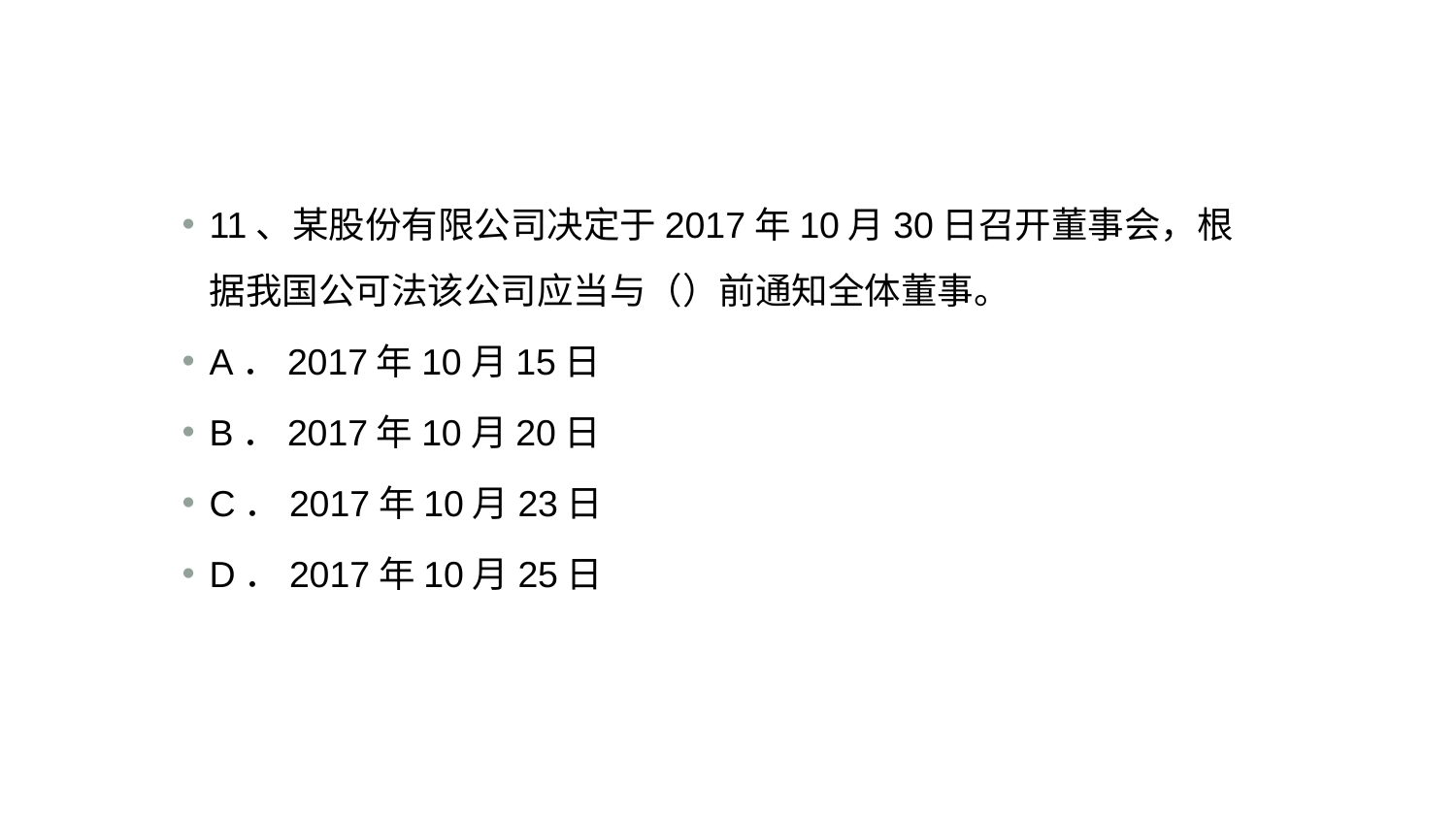

#
11、某股份有限公司决定于2017年10月30日召开董事会，根据我国公可法该公司应当与（）前通知全体董事。
A．2017年10月15日
B．2017年10月20日
C．2017年10月23日
D．2017年10月25日